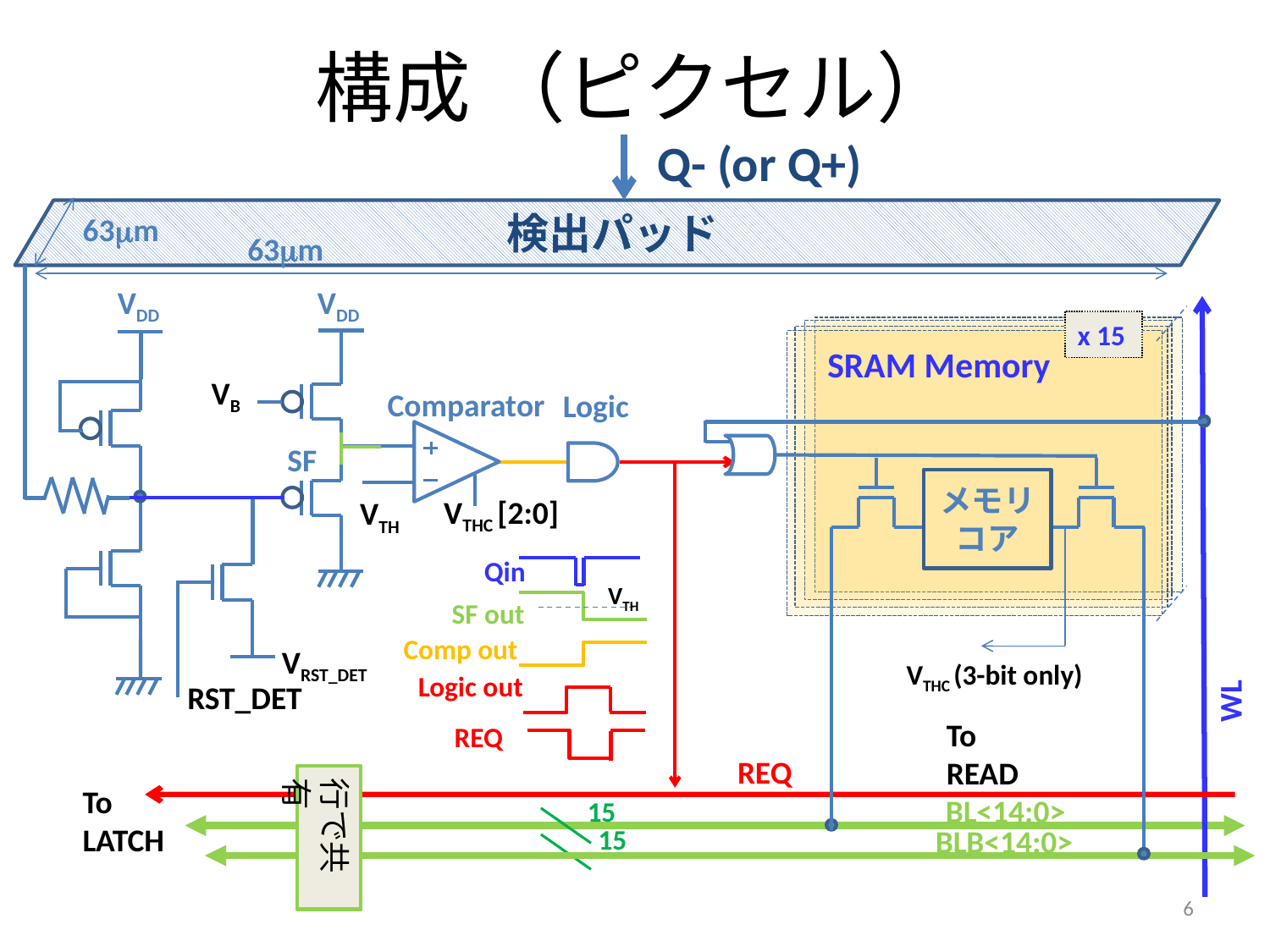

# 構成 （ピクセル）
Q- (or Q+)
検出パッド
63μm
63μm
VDD
VDD
x 15

SRAM Memory

VB
Comparator

VTH
Logic

SF

メモリ
コア
VTHC [2:0]

          Qin
      SF out
Comp out
  Logic out

        REQ
VTH
VRST_DET
VTHC (3-bit only)
WL
RST_DET
To READ
REQ
行で共有
To LATCH
BL<14:0>
15
15
BLB<14:0>

6